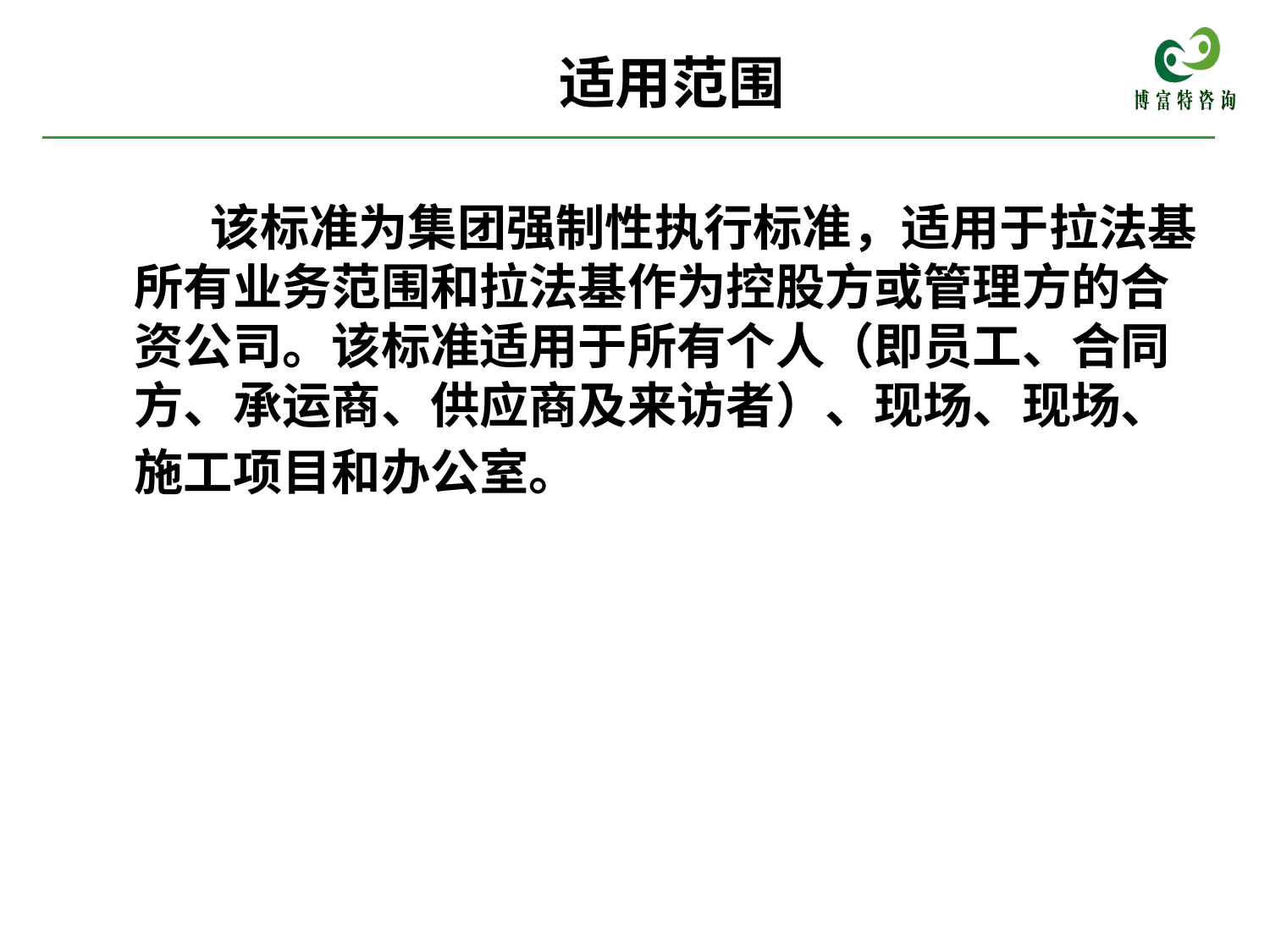

# 适用范围
          该标准为集团强制性执行标准，适用于拉法基所有业务范围和拉法基作为控股方或管理方的合资公司。该标准适用于所有个人（即员工、合同方、承运商、供应商及来访者）、现场、现场、施工项目和办公室。